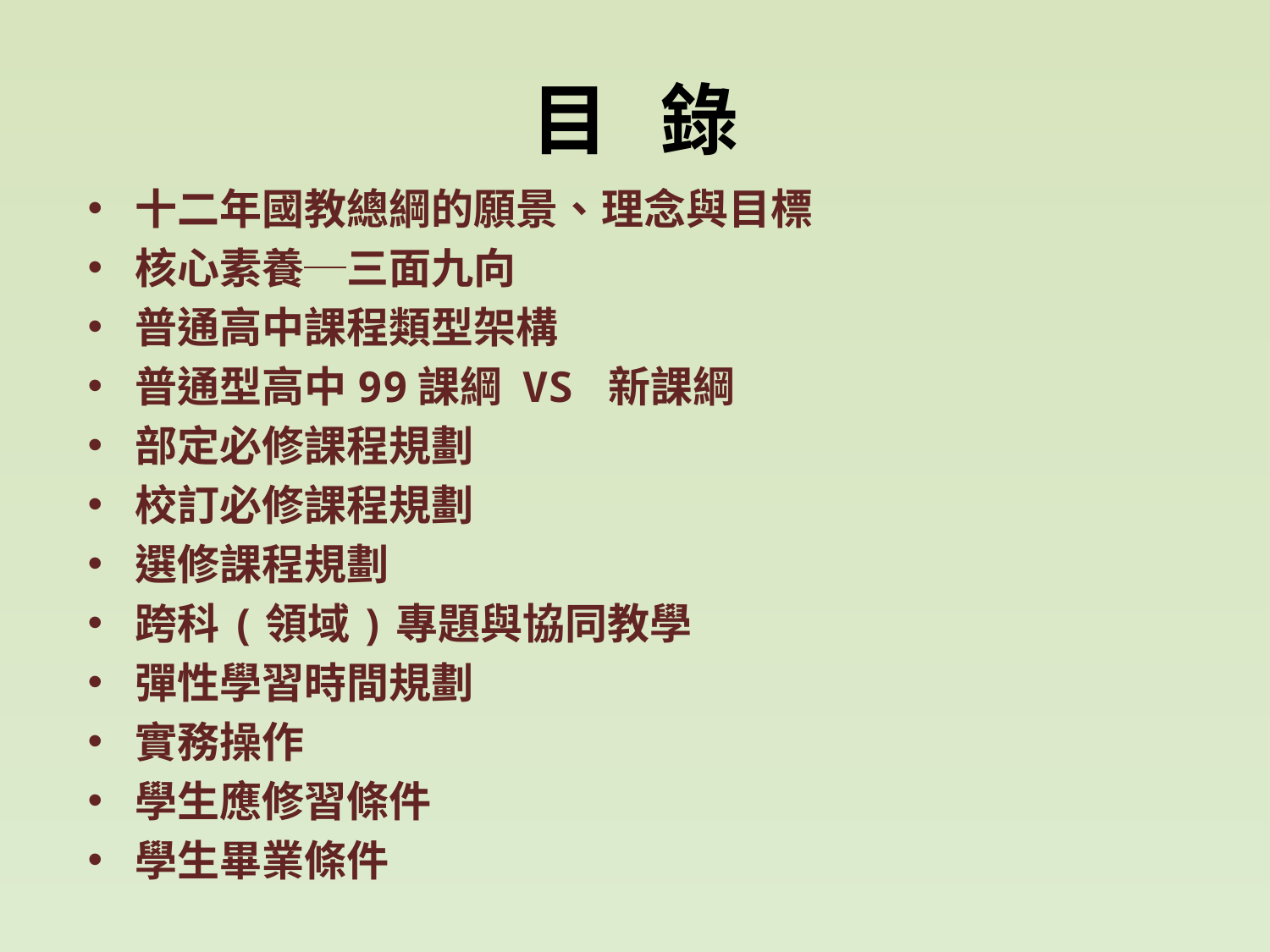

# 目   錄
十二年國教總綱的願景、理念與目標
核心素養─三面九向
普通高中課程類型架構
普通型高中99課綱 VS 新課綱
部定必修課程規劃
校訂必修課程規劃
選修課程規劃
跨科(領域)專題與協同教學
彈性學習時間規劃
實務操作
學生應修習條件
學生畢業條件